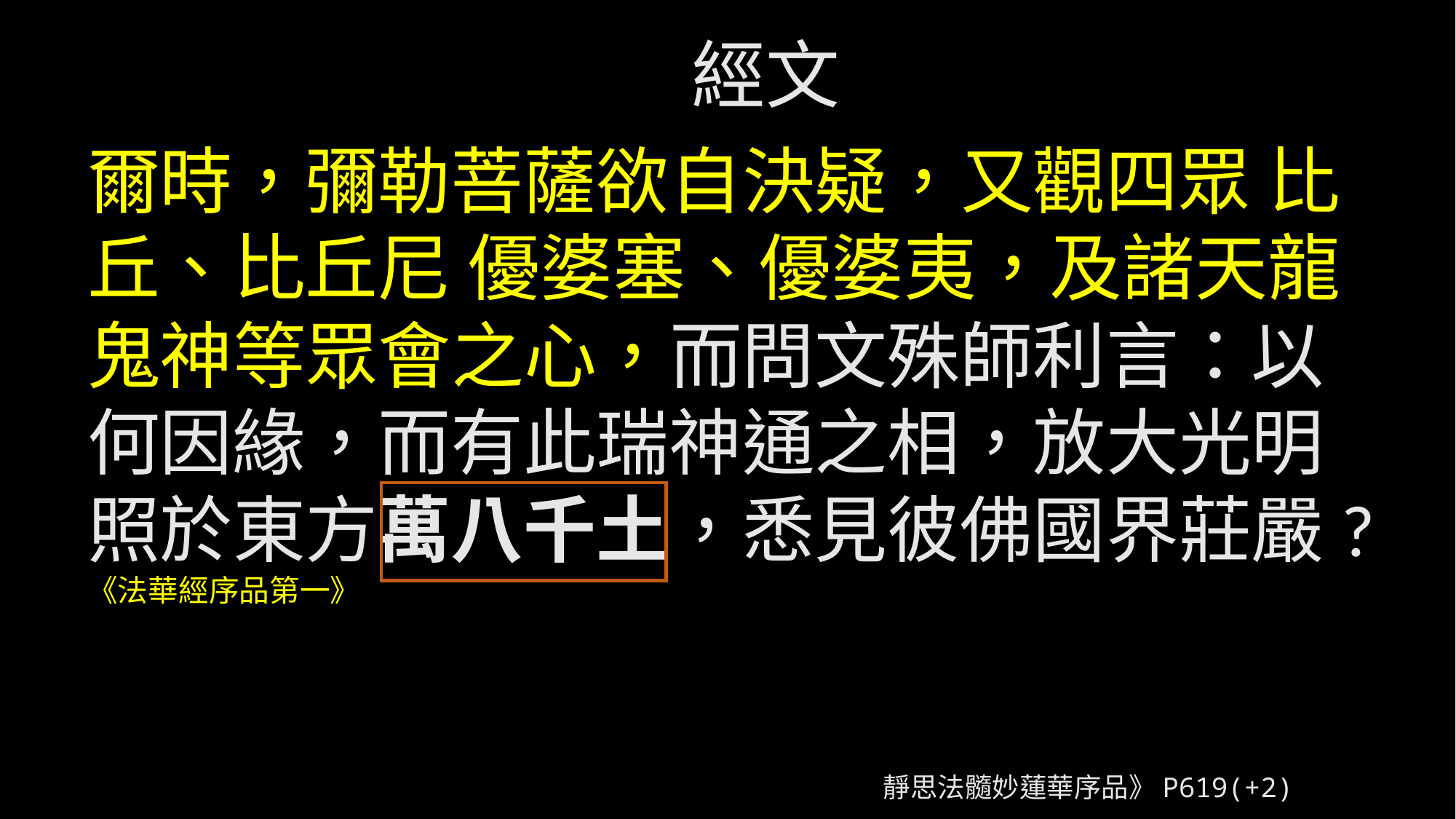

# 經文
爾時，彌勒菩薩欲自決疑，又觀四眾 比丘、比丘尼 優婆塞、優婆夷，及諸天龍鬼神等眾會之心，而問文殊師利言：以何因緣，而有此瑞神通之相，放大光明 照於東方萬八千土，悉見彼佛國界莊嚴? 《法華經序品第一》

靜思法髓妙蓮華序品》P619(+2)